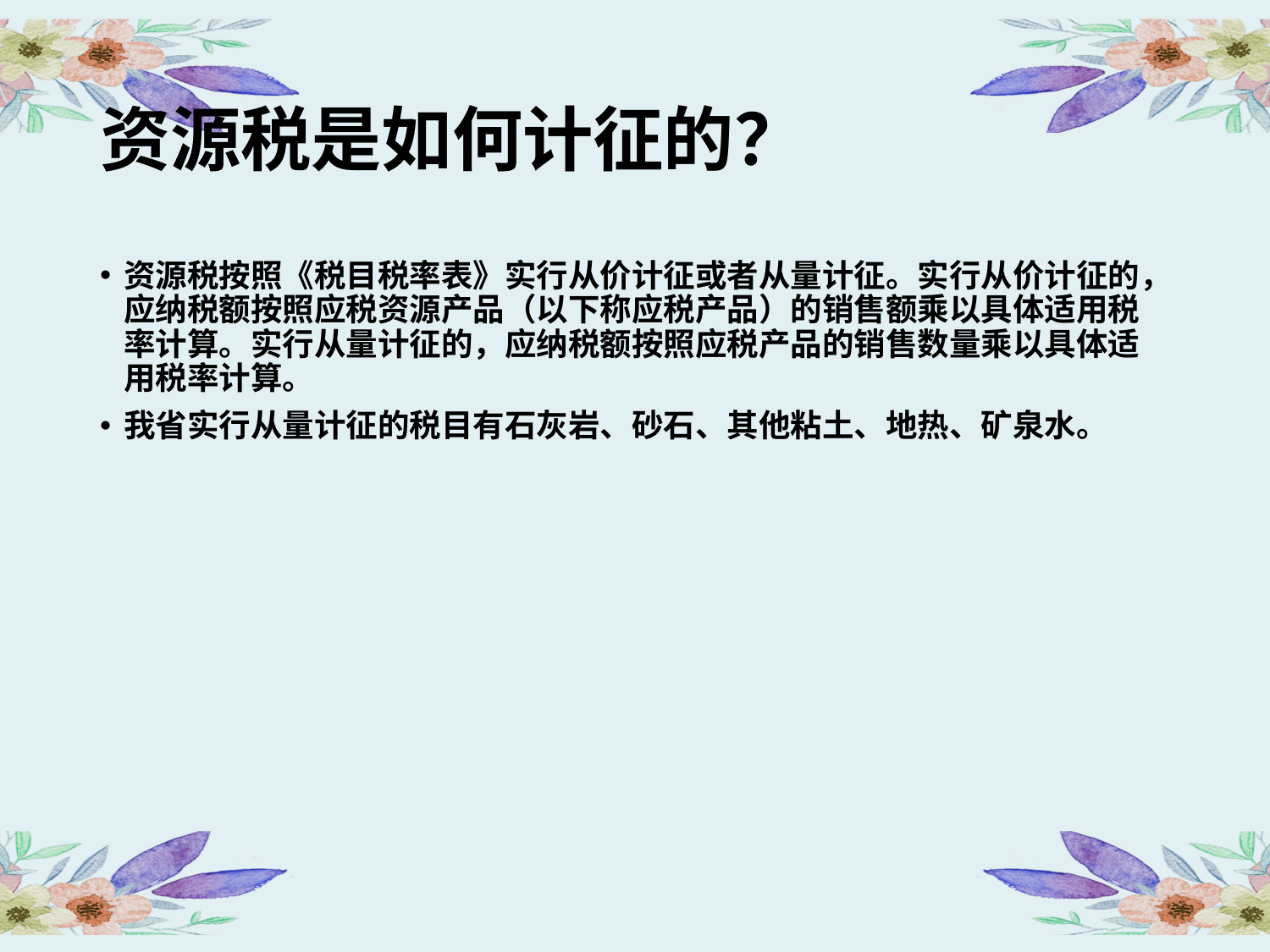

# 资源税是如何计征的？
资源税按照《税目税率表》实行从价计征或者从量计征。实行从价计征的，应纳税额按照应税资源产品（以下称应税产品）的销售额乘以具体适用税率计算。实行从量计征的，应纳税额按照应税产品的销售数量乘以具体适用税率计算。
我省实行从量计征的税目有石灰岩、砂石、其他粘土、地热、矿泉水。